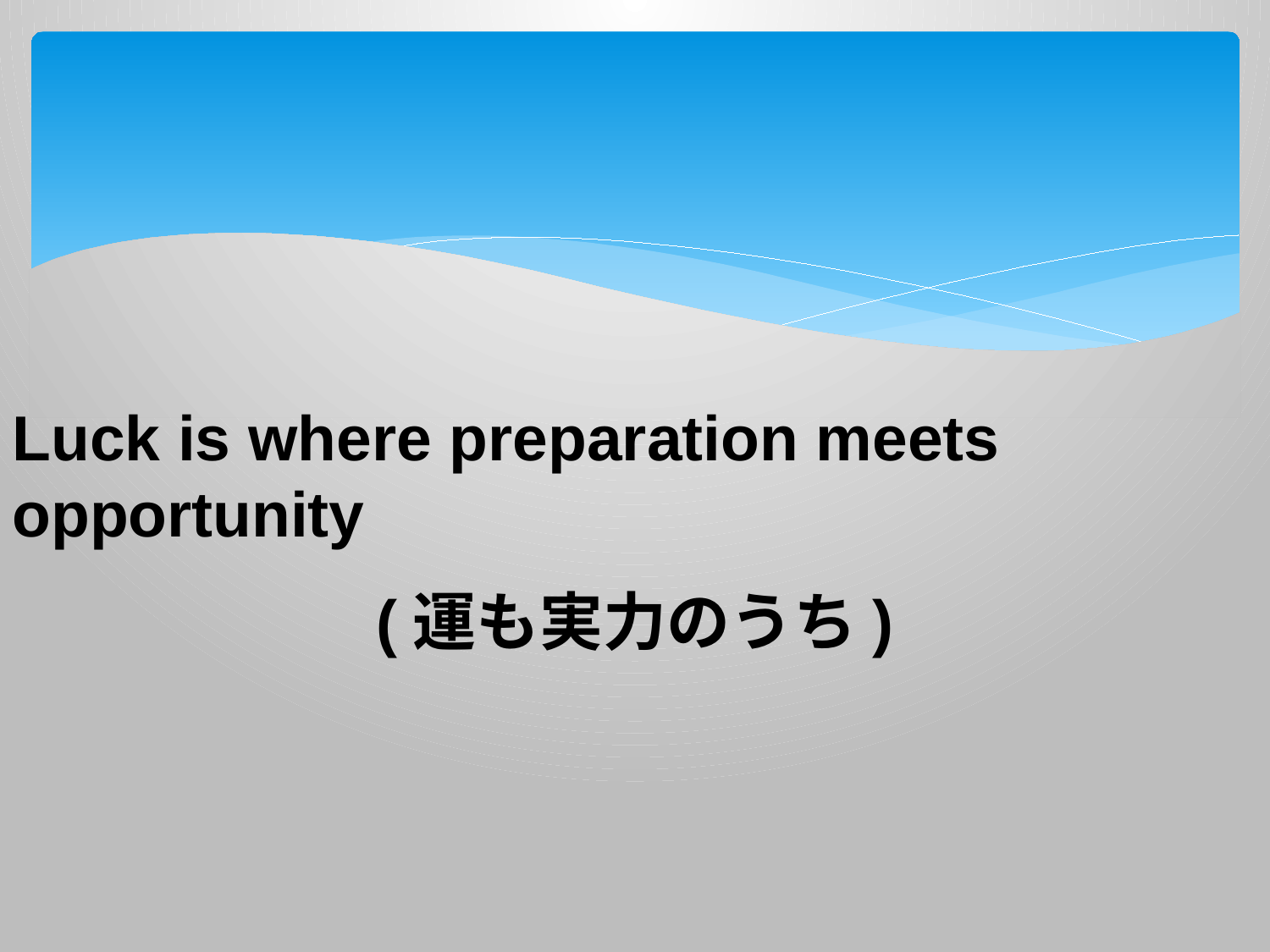

Luck is where preparation meets opportunity
(運も実力のうち)